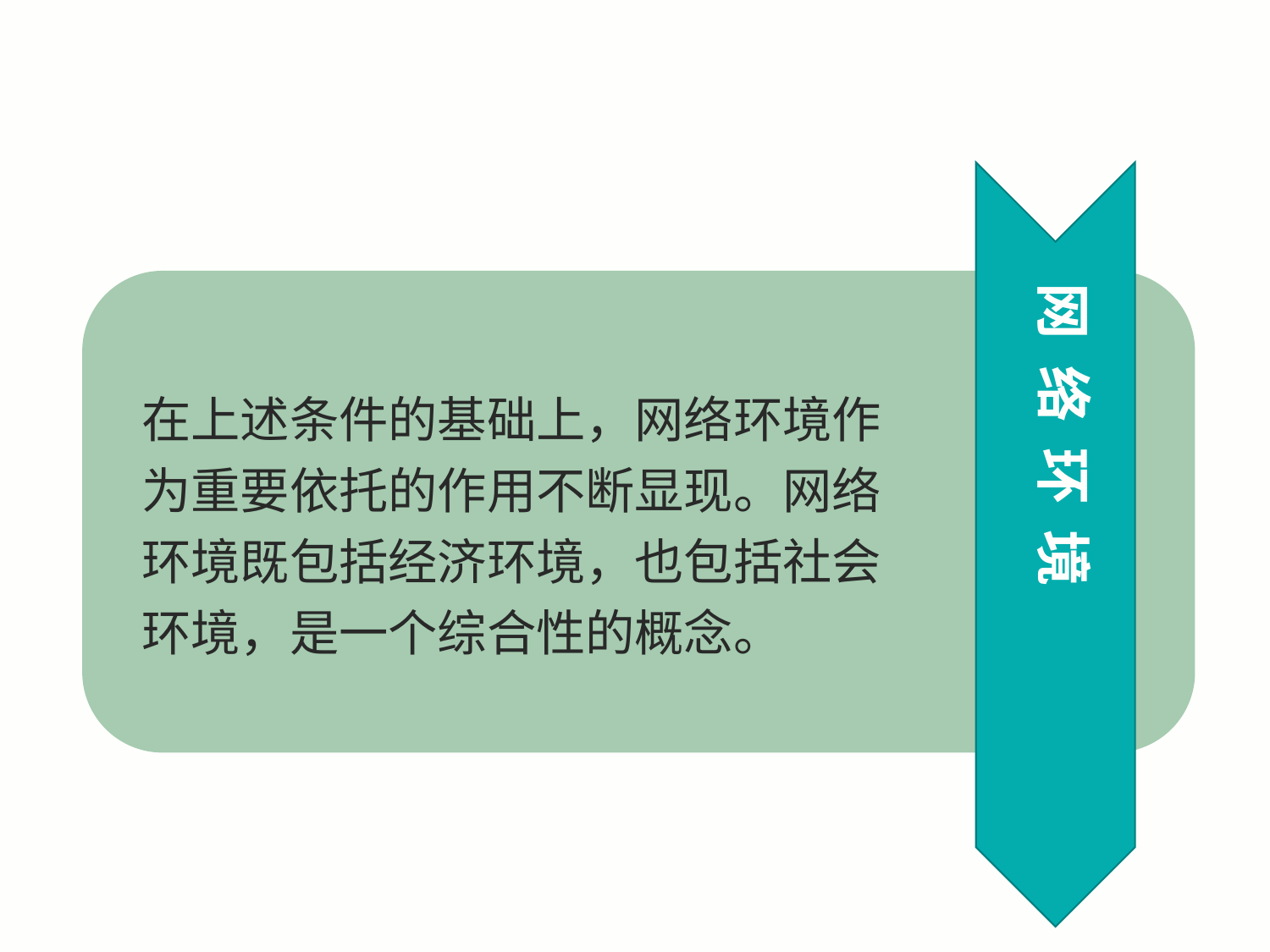

网  络  环  境

在上述条件的基础上，网络环境作为重要依托的作用不断显现。网络环境既包括经济环境，也包括社会环境，是一个综合性的概念。